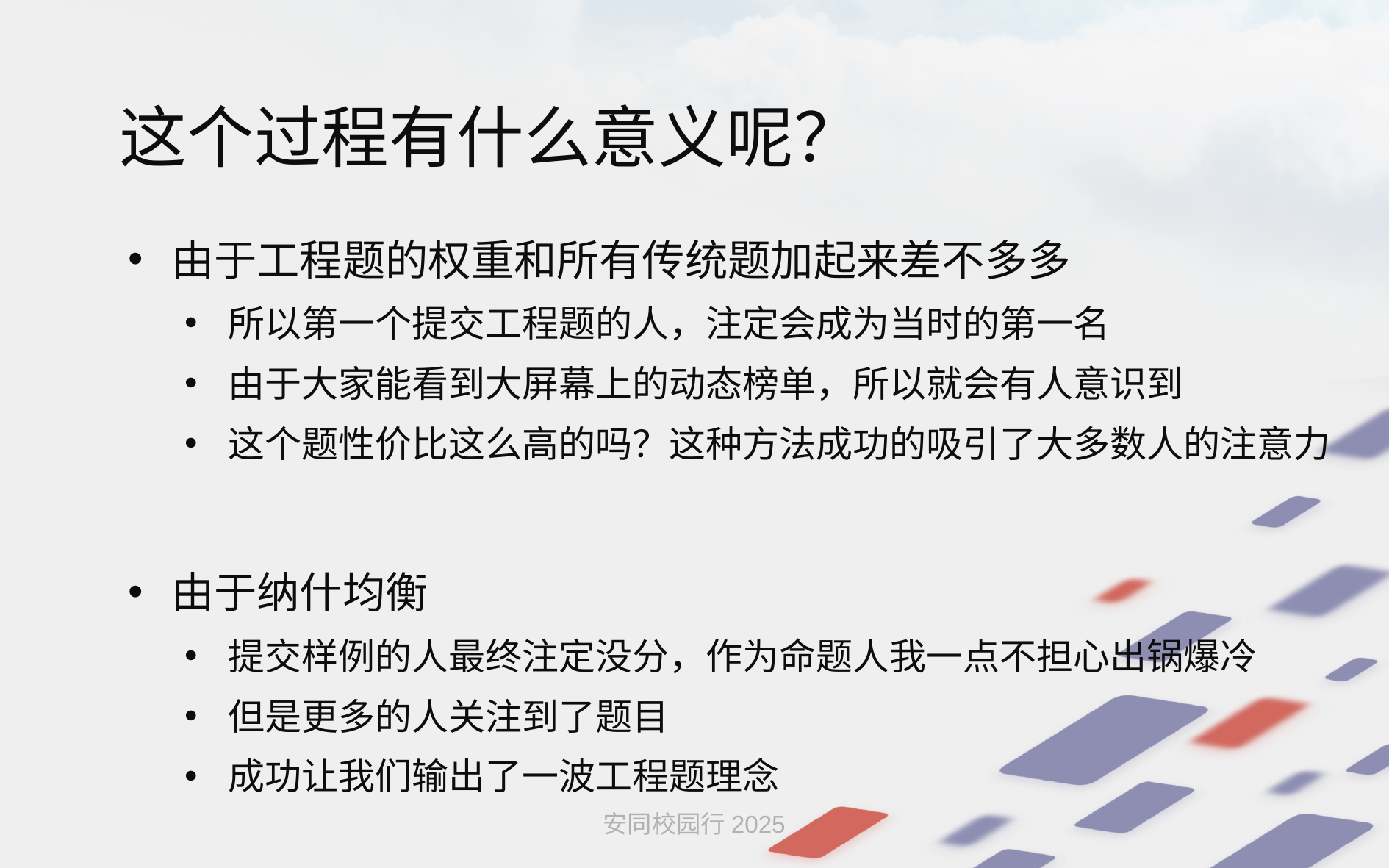

# 这个过程有什么意义呢？
由于工程题的权重和所有传统题加起来差不多多
所以第一个提交工程题的人，注定会成为当时的第一名
由于大家能看到大屏幕上的动态榜单，所以就会有人意识到
这个题性价比这么高的吗？这种方法成功的吸引了大多数人的注意力

由于纳什均衡
提交样例的人最终注定没分，作为命题人我一点不担心出锅爆冷
但是更多的人关注到了题目
成功让我们输出了一波工程题理念

安同校园行2025